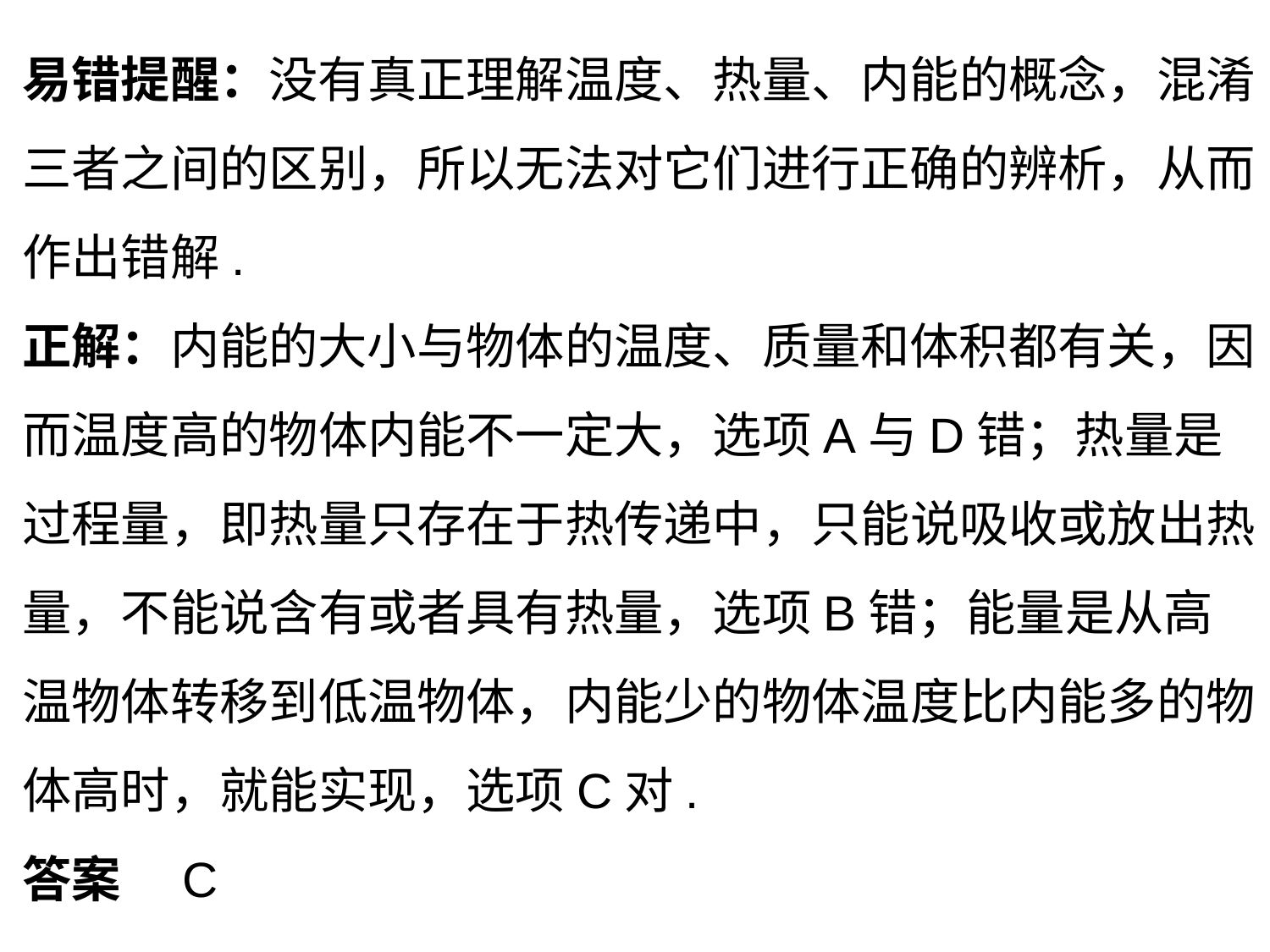

易错提醒：没有真正理解温度、热量、内能的概念，混淆三者之间的区别，所以无法对它们进行正确的辨析，从而作出错解.
正解：内能的大小与物体的温度、质量和体积都有关，因而温度高的物体内能不一定大，选项A与D错；热量是过程量，即热量只存在于热传递中，只能说吸收或放出热量，不能说含有或者具有热量，选项B错；能量是从高温物体转移到低温物体，内能少的物体温度比内能多的物体高时，就能实现，选项C对.
答案　C